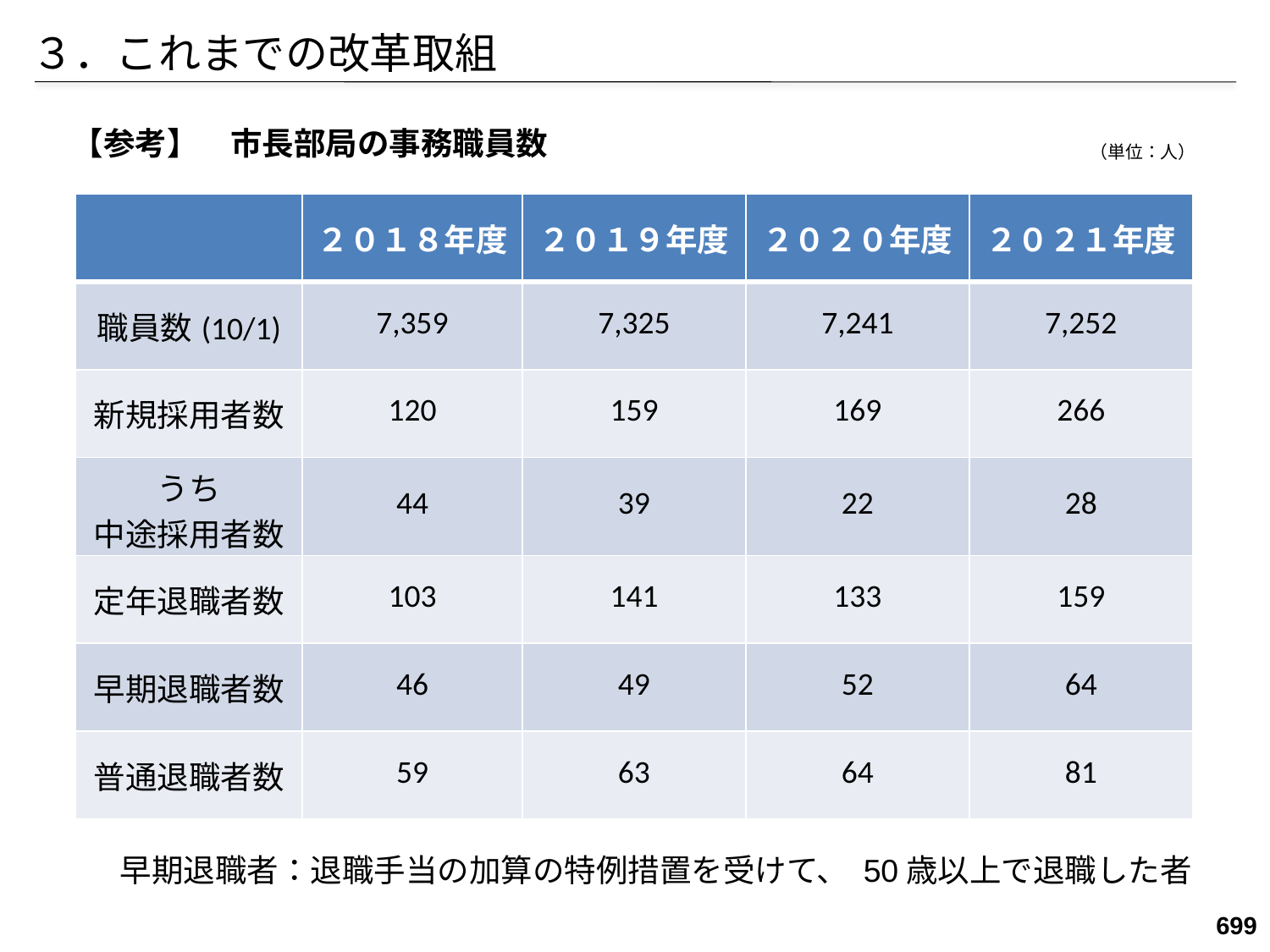

３．これまでの改革取組
【参考】　市長部局の事務職員数
（単位：人）
|  | ２０１８年度 | ２０１９年度 | ２０２０年度 | ２０２１年度 |
| --- | --- | --- | --- | --- |
| 職員数(10/1) | 7,359 | 7,325 | 7,241 | 7,252 |
| 新規採用者数 | 120 | 159 | 169 | 266 |
| うち 中途採用者数 | 44 | 39 | 22 | 28 |
| 定年退職者数 | 103 | 141 | 133 | 159 |
| 早期退職者数 | 46 | 49 | 52 | 64 |
| 普通退職者数 | 59 | 63 | 64 | 81 |

### Chart

| Category |
|---|
早期退職者：退職手当の加算の特例措置を受けて、 50歳以上で退職した者
699